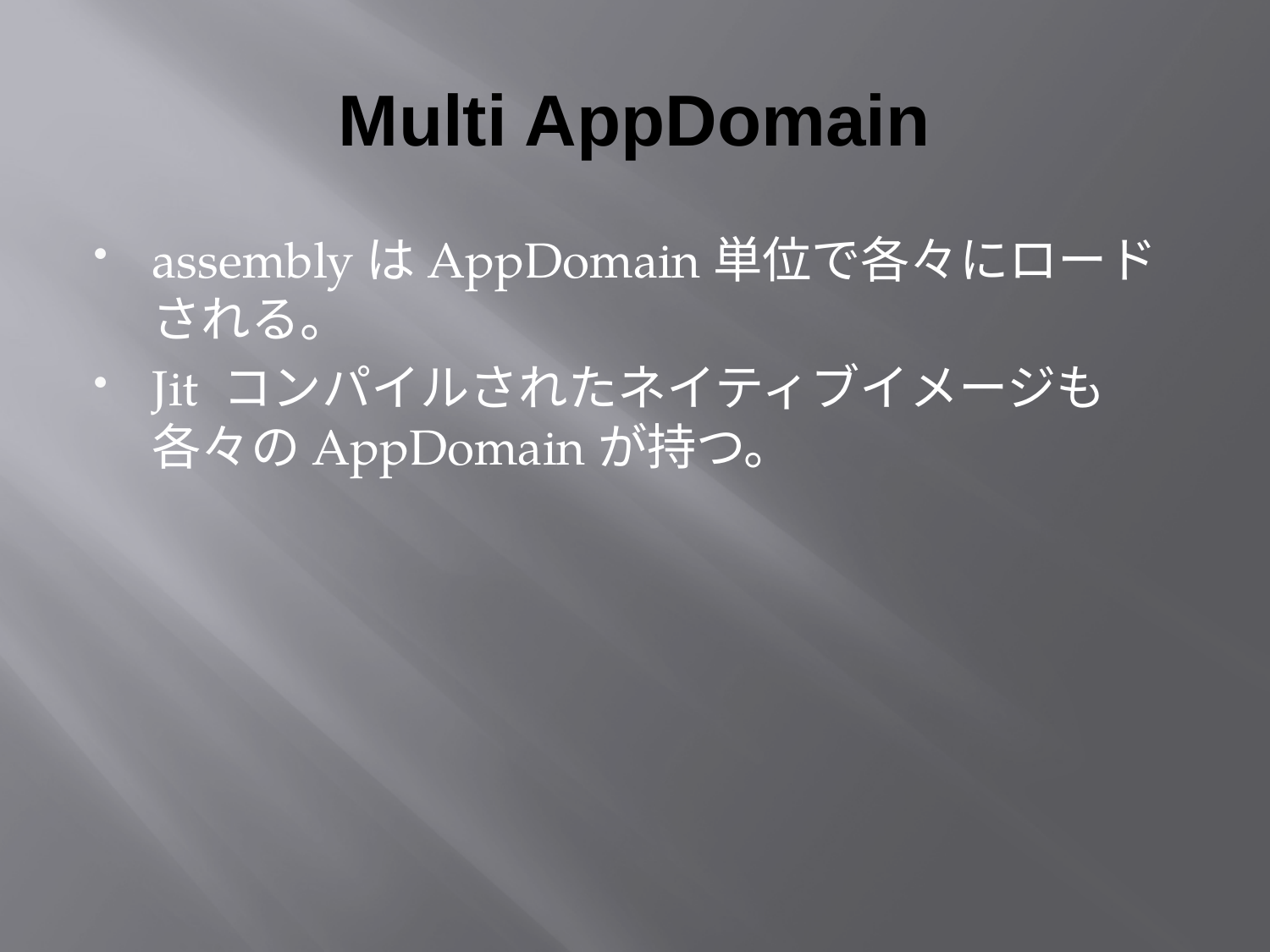

# Multi AppDomain
assemblyはAppDomain単位で各々にロードされる。
Jit コンパイルされたネイティブイメージも各々のAppDomainが持つ。